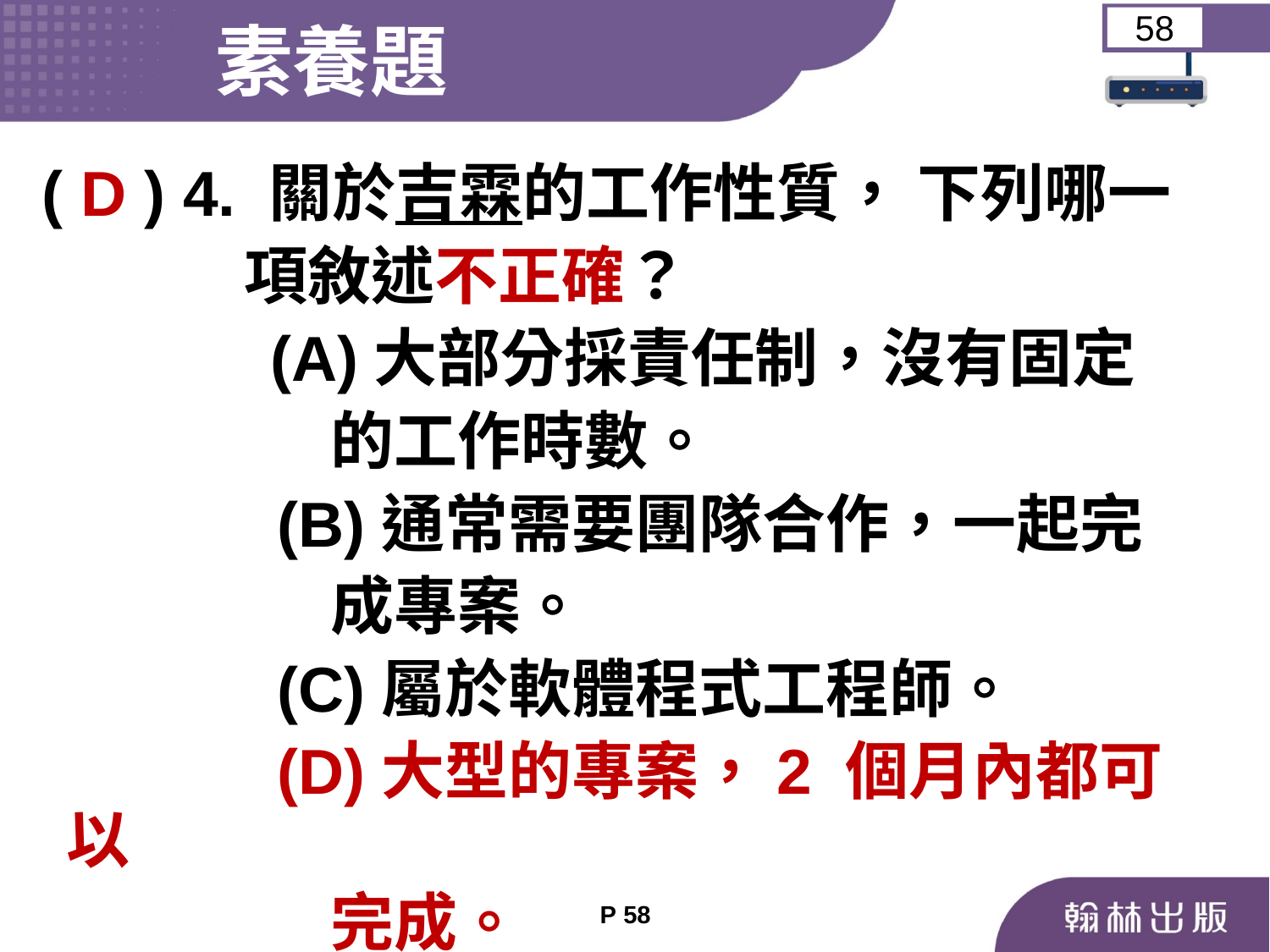

素養題

58
( D ) 4. 關於吉霖的工作性質， 下列哪一
             項敘述不正確？
             (A)大部分採責任制，沒有固定
                   的工作時數。
	            (B)通常需要團隊合作，一起完
                   成專案。
	            (C)屬於軟體程式工程師。
	            (D)大型的專案，2 個月內都可以
                   完成。

P 58